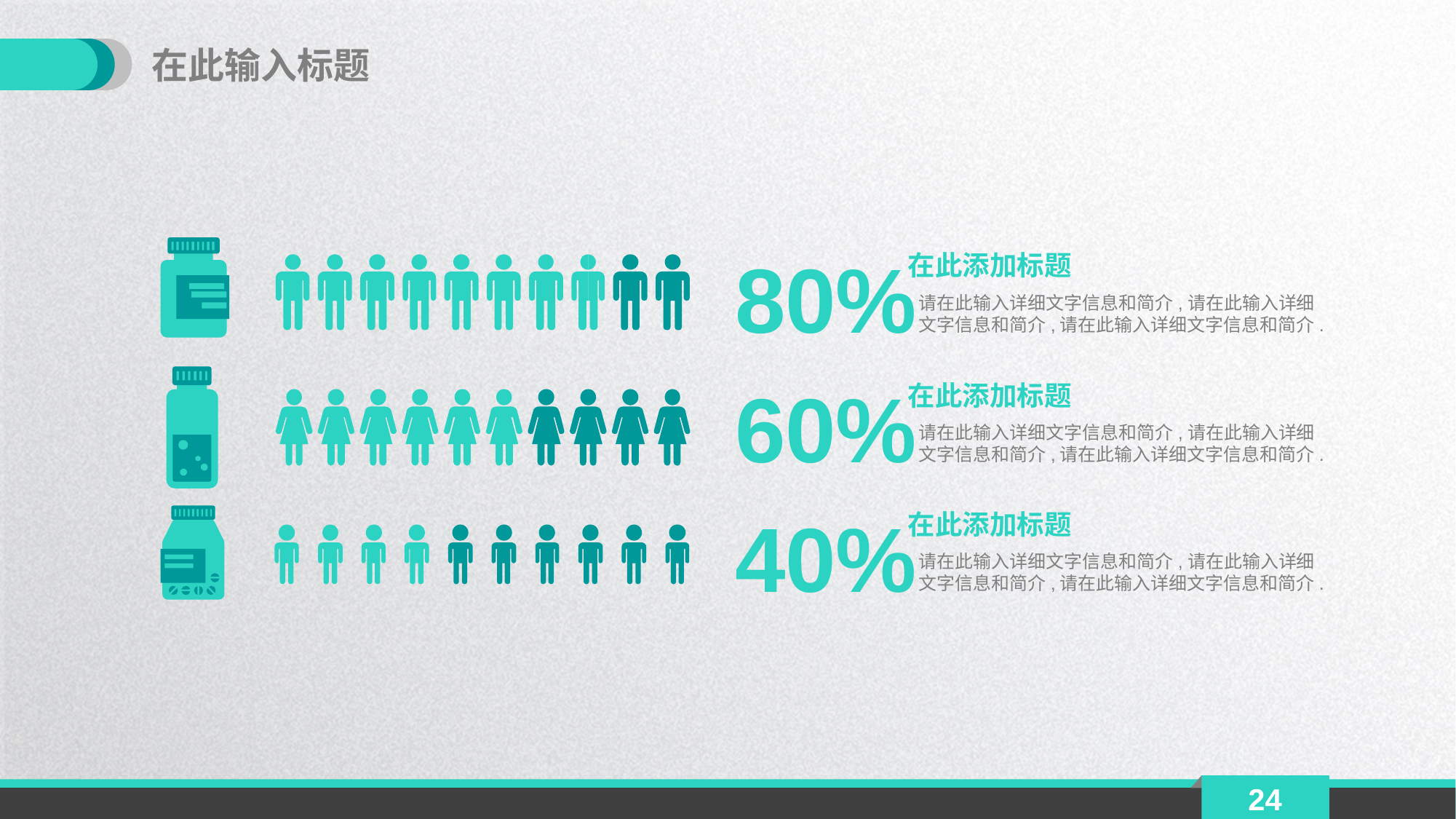

在此输入标题

80%

在此添加标题
请在此输入详细文字信息和简介,请在此输入详细文字信息和简介,请在此输入详细文字信息和简介.

60%
在此添加标题
请在此输入详细文字信息和简介,请在此输入详细文字信息和简介,请在此输入详细文字信息和简介.

40%
在此添加标题
请在此输入详细文字信息和简介,请在此输入详细文字信息和简介,请在此输入详细文字信息和简介.

24